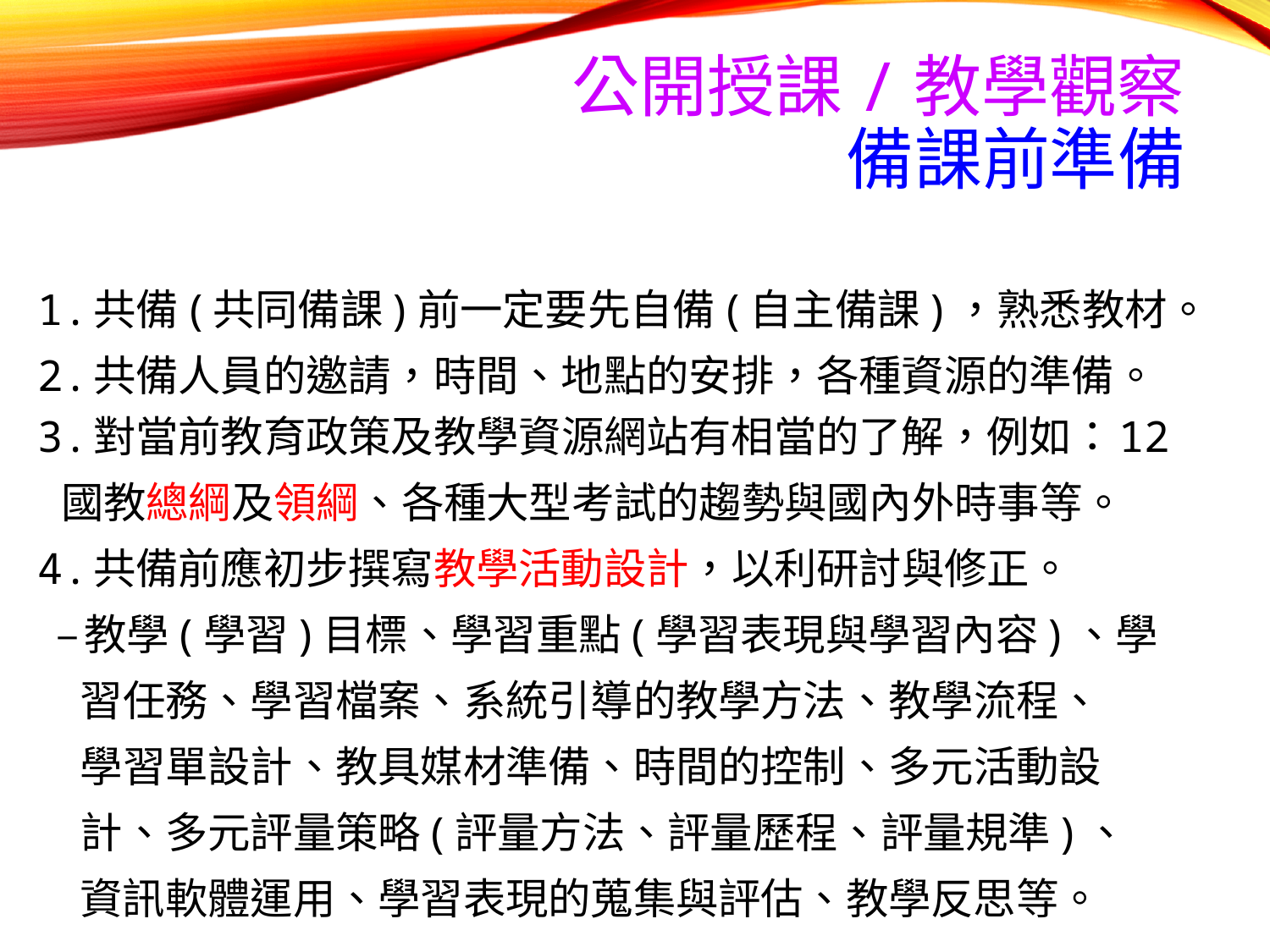

# 公開授課/教學觀察 備課前準備
1.共備(共同備課)前一定要先自備(自主備課)，熟悉教材。
2.共備人員的邀請，時間、地點的安排，各種資源的準備。
3.對當前教育政策及教學資源網站有相當的了解，例如：12
  國教總綱及領綱、各種大型考試的趨勢與國內外時事等。
4.共備前應初步撰寫教學活動設計，以利研討與修正。
  –教學(學習)目標、學習重點(學習表現與學習內容)、學
    習任務、學習檔案、系統引導的教學方法、教學流程、
    學習單設計、教具媒材準備、時間的控制、多元活動設
    計、多元評量策略(評量方法、評量歷程、評量規準)、
    資訊軟體運用、學習表現的蒐集與評估、教學反思等。